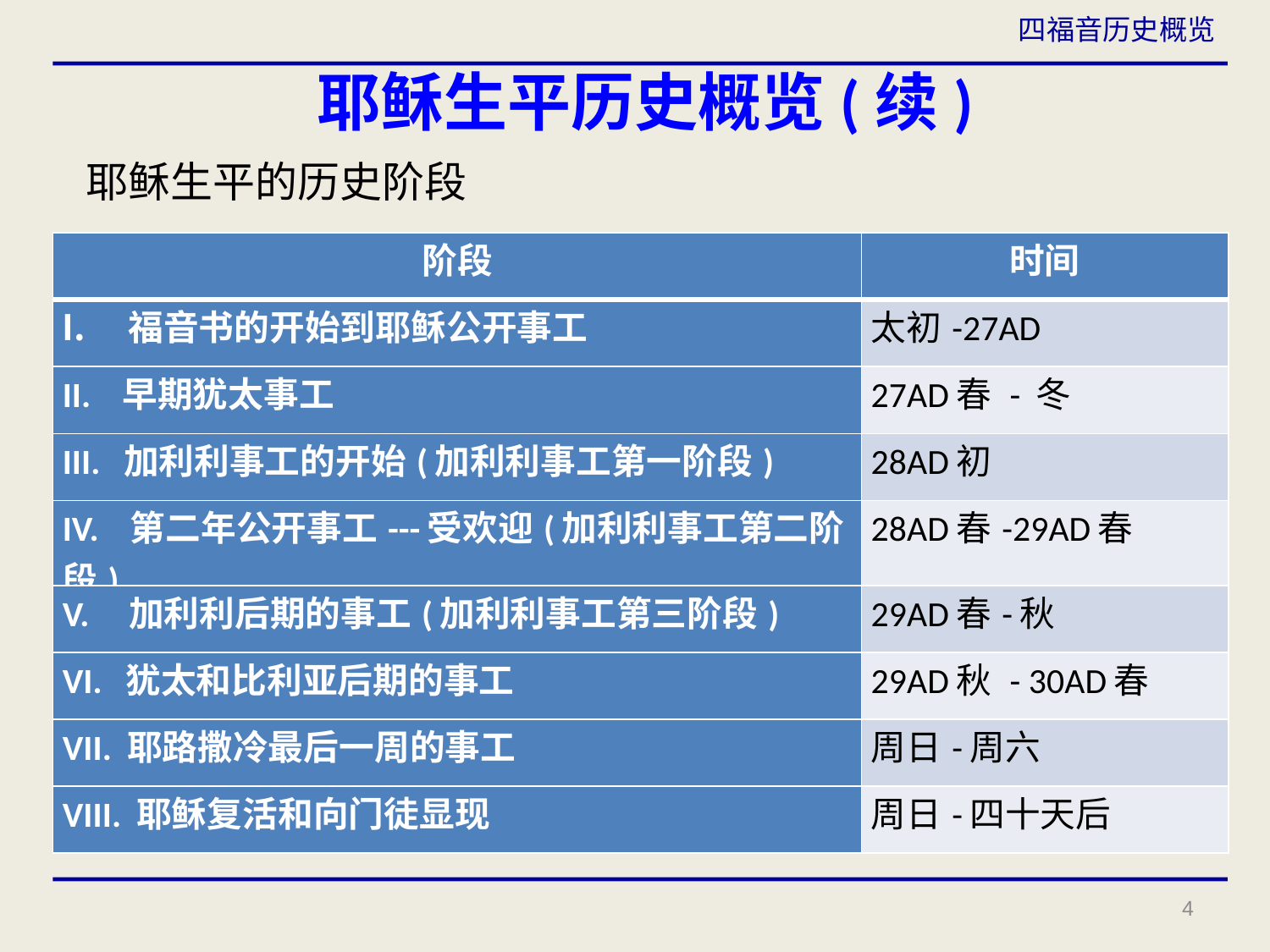

四福音历史概览
# 耶稣生平历史概览(续)

耶稣生平的历史阶段
| 阶段 | 时间 |
| --- | --- |
| 福音书的开始到耶稣公开事工 | 太初-27AD |
| II. 早期犹太事工 | 27AD春 - 冬 |
| III. 加利利事工的开始(加利利事工第一阶段) | 28AD初 |
| IV. 第二年公开事工---受欢迎(加利利事工第二阶段) | 28AD春-29AD春 |
| V. 加利利后期的事工(加利利事工第三阶段) | 29AD春-秋 |
| VI. 犹太和比利亚后期的事工 | 29AD秋 - 30AD春 |
| VII. 耶路撒冷最后一周的事工 | 周日-周六 |
| VIII. 耶稣复活和向门徒显现 | 周日-四十天后 |

4